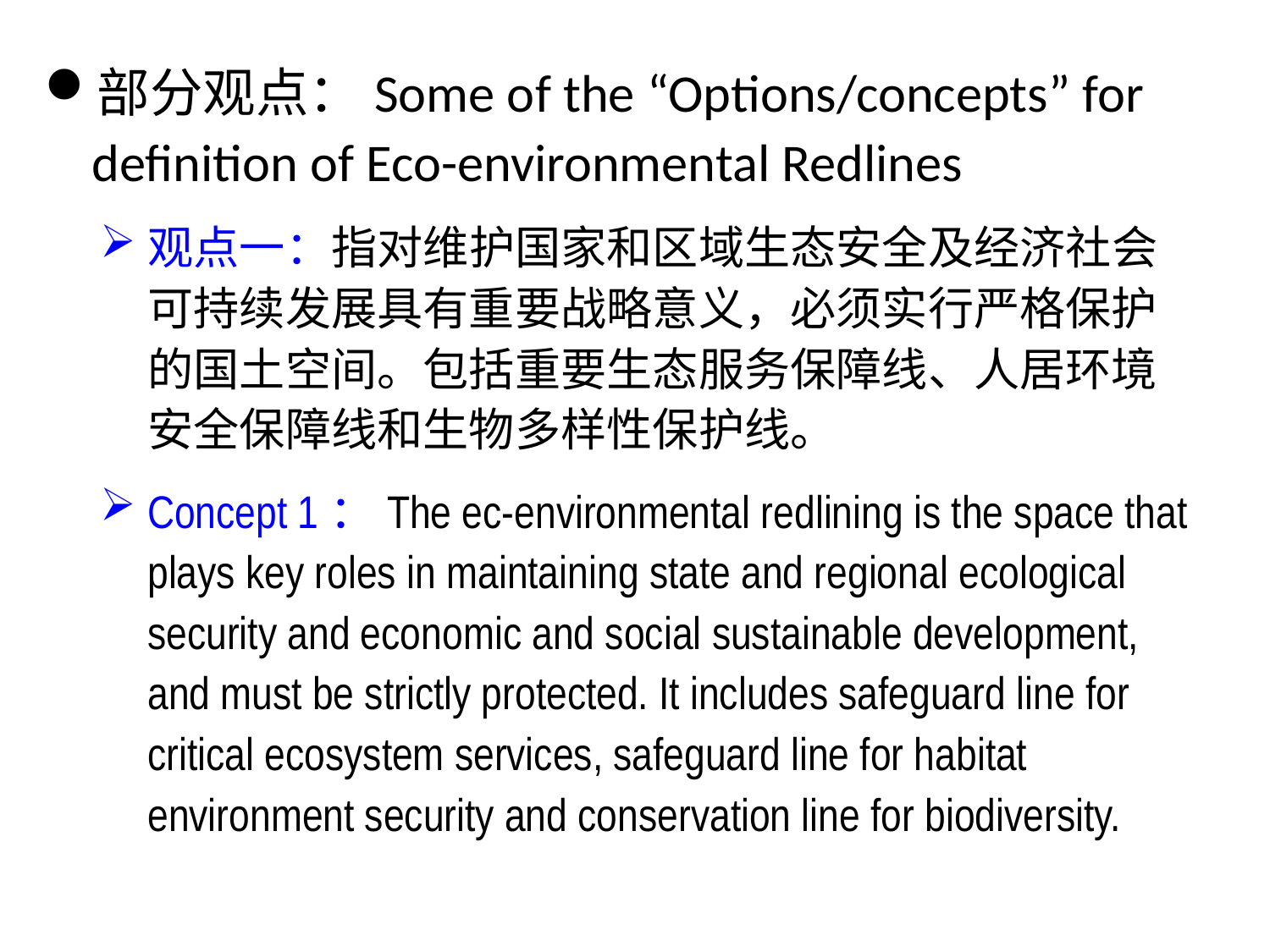

部分观点：Some of the “Options/concepts” for definition of Eco-environmental Redlines
观点一：指对维护国家和区域生态安全及经济社会可持续发展具有重要战略意义，必须实行严格保护的国土空间。包括重要生态服务保障线、人居环境安全保障线和生物多样性保护线。
Concept 1：The ec-environmental redlining is the space that plays key roles in maintaining state and regional ecological security and economic and social sustainable development, and must be strictly protected. It includes safeguard line for critical ecosystem services, safeguard line for habitat environment security and conservation line for biodiversity.